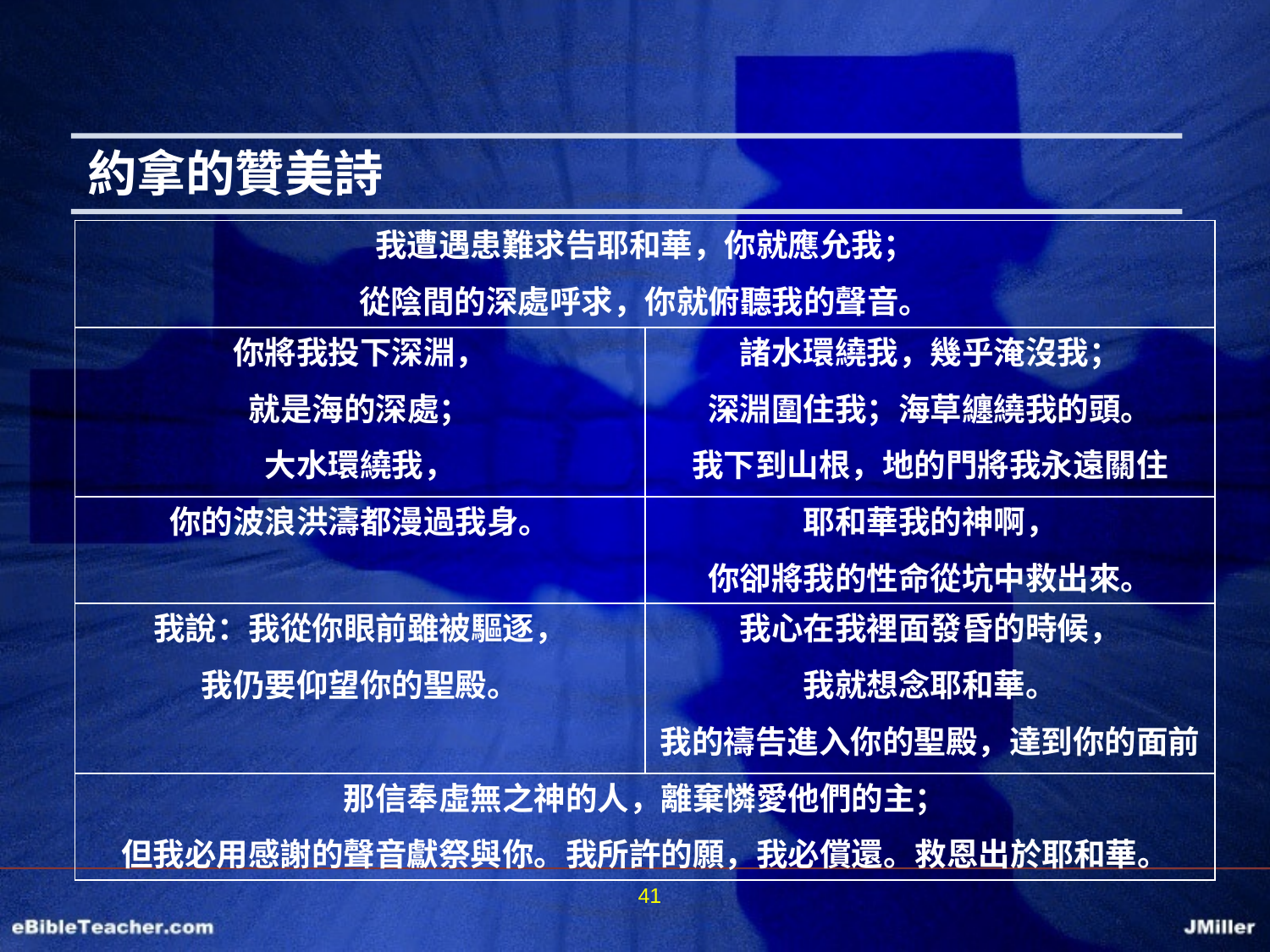

約拿的贊美詩

| 我遭遇患難求告耶和華，你就應允我； 從陰間的深處呼求，你就俯聽我的聲音。 |  |
| --- | --- |
| 你將我投下深淵， 就是海的深處； 大水環繞我， | 諸水環繞我，幾乎淹沒我； 深淵圍住我；海草纏繞我的頭。 我下到山根，地的門將我永遠關住 |
| 你的波浪洪濤都漫過我身。 | 耶和華我的神啊， 你卻將我的性命從坑中救出來。 |
| 我說：我從你眼前雖被驅逐， 我仍要仰望你的聖殿。 | 我心在我裡面發昏的時候， 我就想念耶和華。 我的禱告進入你的聖殿，達到你的面前 |
| 那信奉虛無之神的人，離棄憐愛他們的主； 但我必用感謝的聲音獻祭與你。我所許的願，我必償還。救恩出於耶和華。 |  |